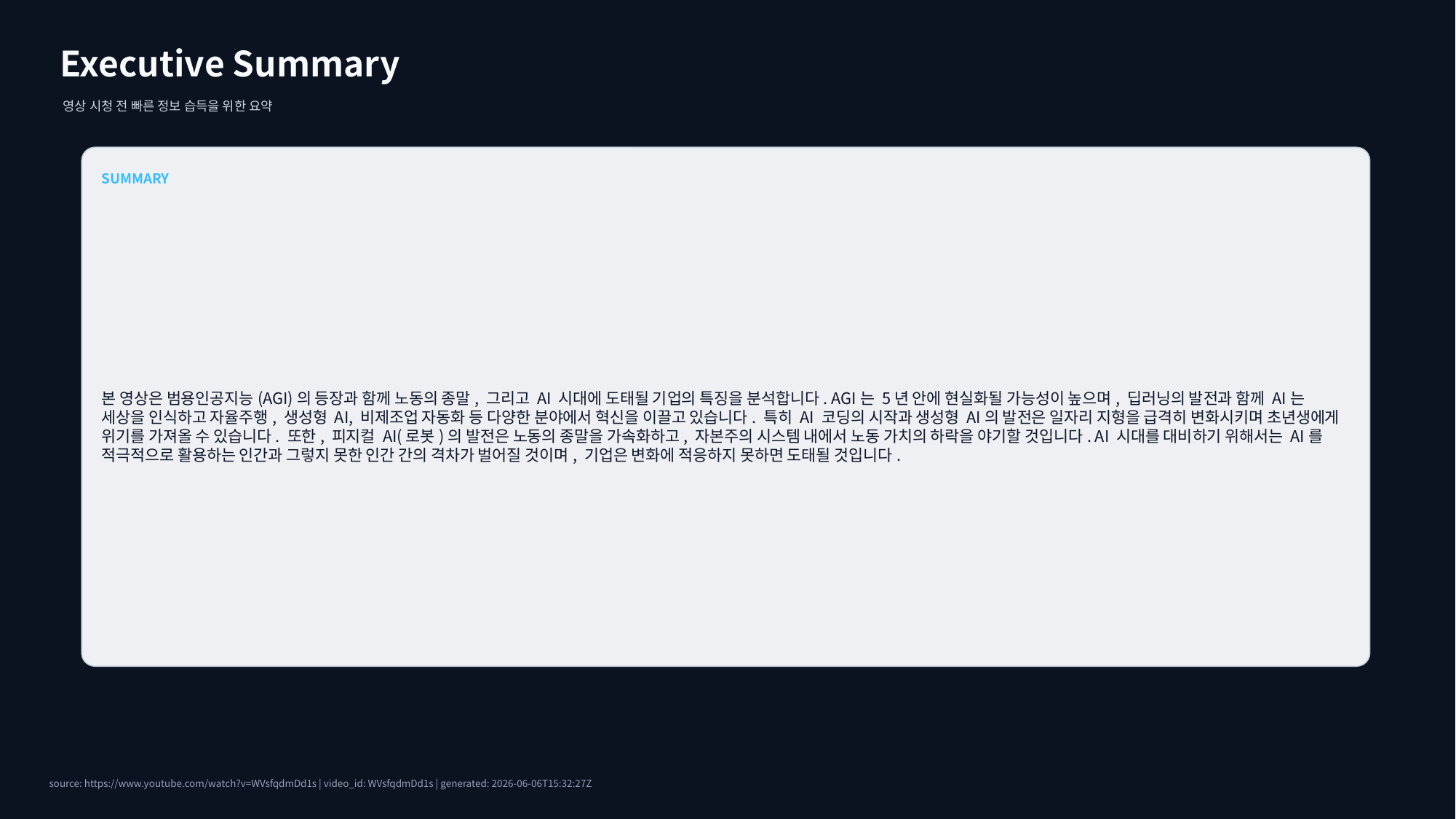

Executive Summary
영상 시청 전 빠른 정보 습득을 위한 요약

SUMMARY
본 영상은 범용인공지능(AGI)의 등장과 함께 노동의 종말, 그리고 AI 시대에 도태될 기업의 특징을 분석합니다. AGI는 5년 안에 현실화될 가능성이 높으며, 딥러닝의 발전과 함께 AI는 세상을 인식하고 자율주행, 생성형 AI, 비제조업 자동화 등 다양한 분야에서 혁신을 이끌고 있습니다. 특히 AI 코딩의 시작과 생성형 AI의 발전은 일자리 지형을 급격히 변화시키며 초년생에게 위기를 가져올 수 있습니다. 또한, 피지컬 AI(로봇)의 발전은 노동의 종말을 가속화하고, 자본주의 시스템 내에서 노동 가치의 하락을 야기할 것입니다. AI 시대를 대비하기 위해서는 AI를 적극적으로 활용하는 인간과 그렇지 못한 인간 간의 격차가 벌어질 것이며, 기업은 변화에 적응하지 못하면 도태될 것입니다.
source: https://www.youtube.com/watch?v=WVsfqdmDd1s | video_id: WVsfqdmDd1s | generated: 2026-06-06T15:32:27Z